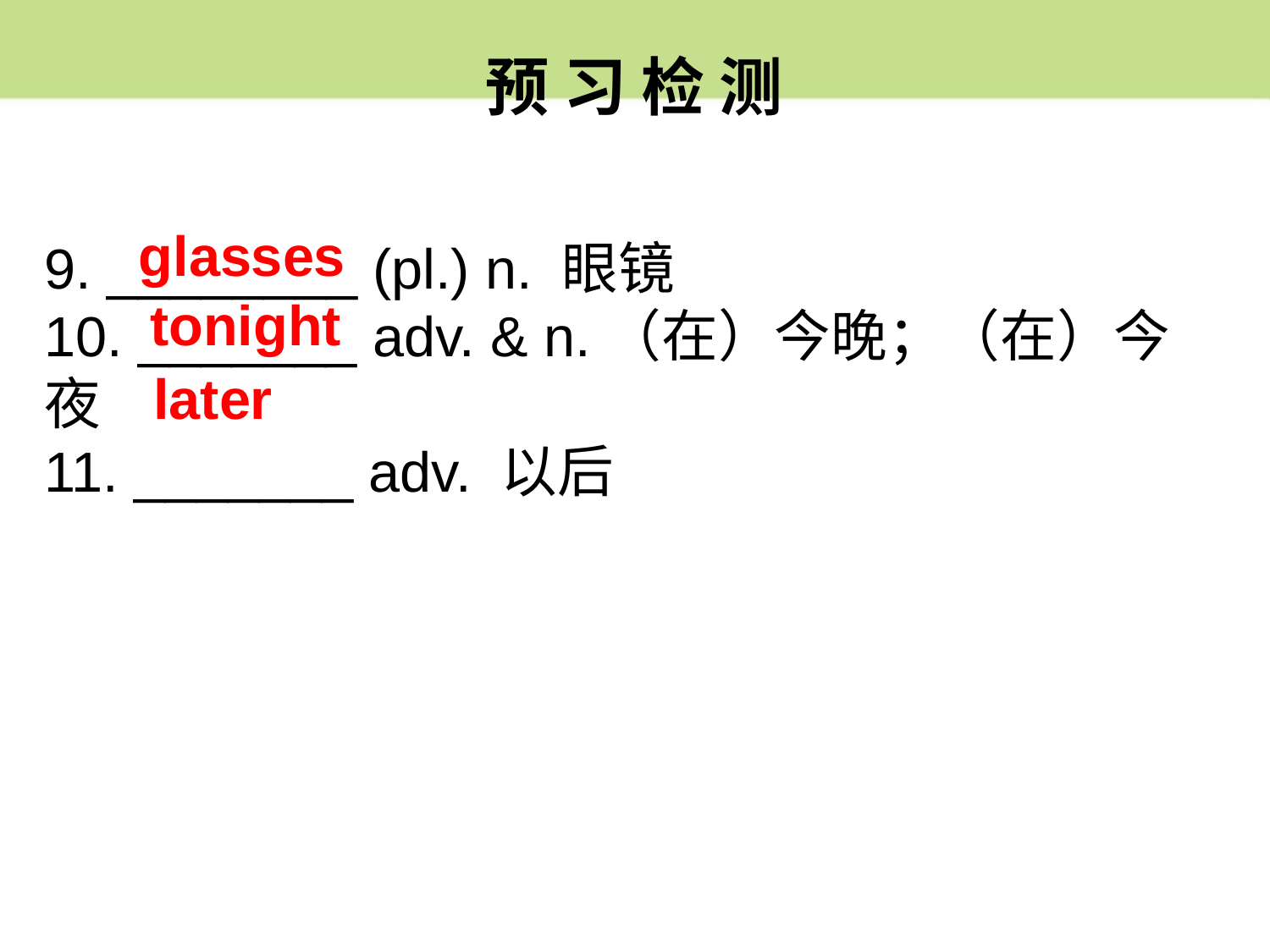

预 习 检 测
glasses
9. ________ (pl.) n. 眼镜
10. _______ adv. & n.（在）今晚；（在）今夜
11. _______ adv. 以后
tonight
later